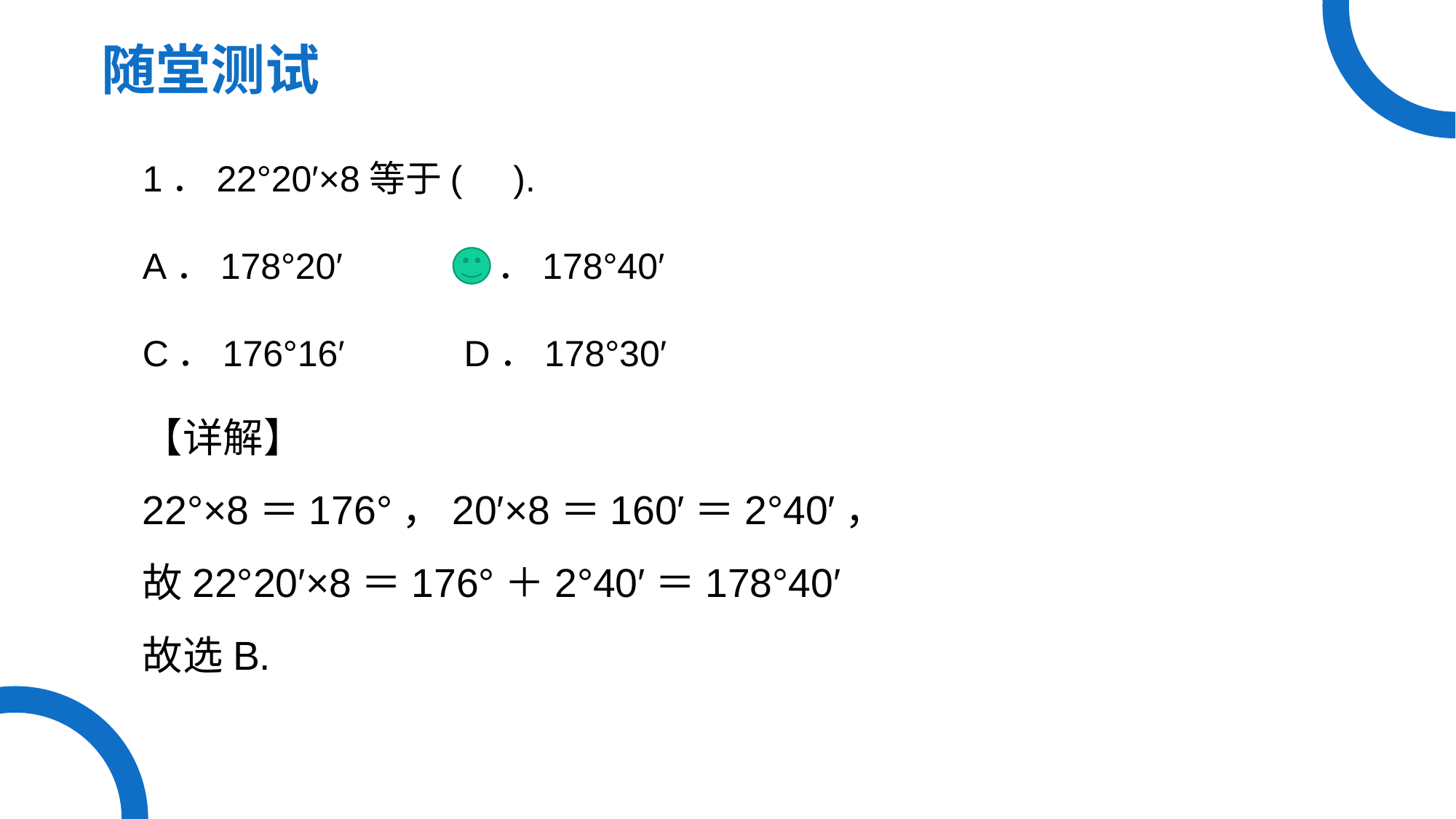

随堂测试
1．22°20′×8等于(     ).
A．178°20′	           B．178°40′
C．176°16′	           D．178°30′

【详解】
22°×8＝176°，20′×8＝160′＝2°40′，
故22°20′×8＝176°＋2°40′＝178°40′
故选B.